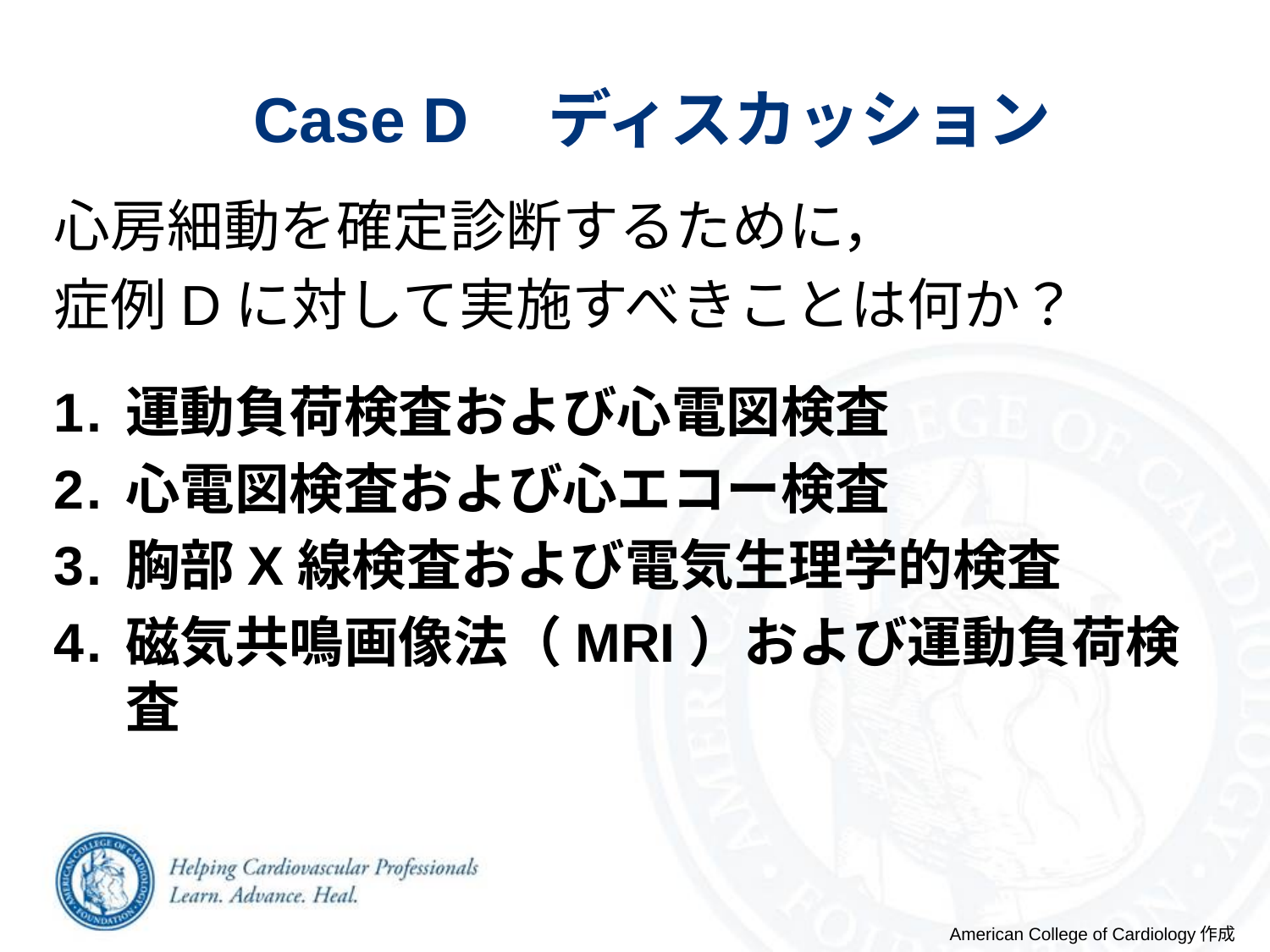

# Case D　ディスカッション
心房細動を確定診断するために，
症例Dに対して実施すべきことは何か？

運動負荷検査および心電図検査
心電図検査および心エコー検査
胸部X線検査および電気生理学的検査
磁気共鳴画像法（MRI）および運動負荷検査

American College of Cardiology作成